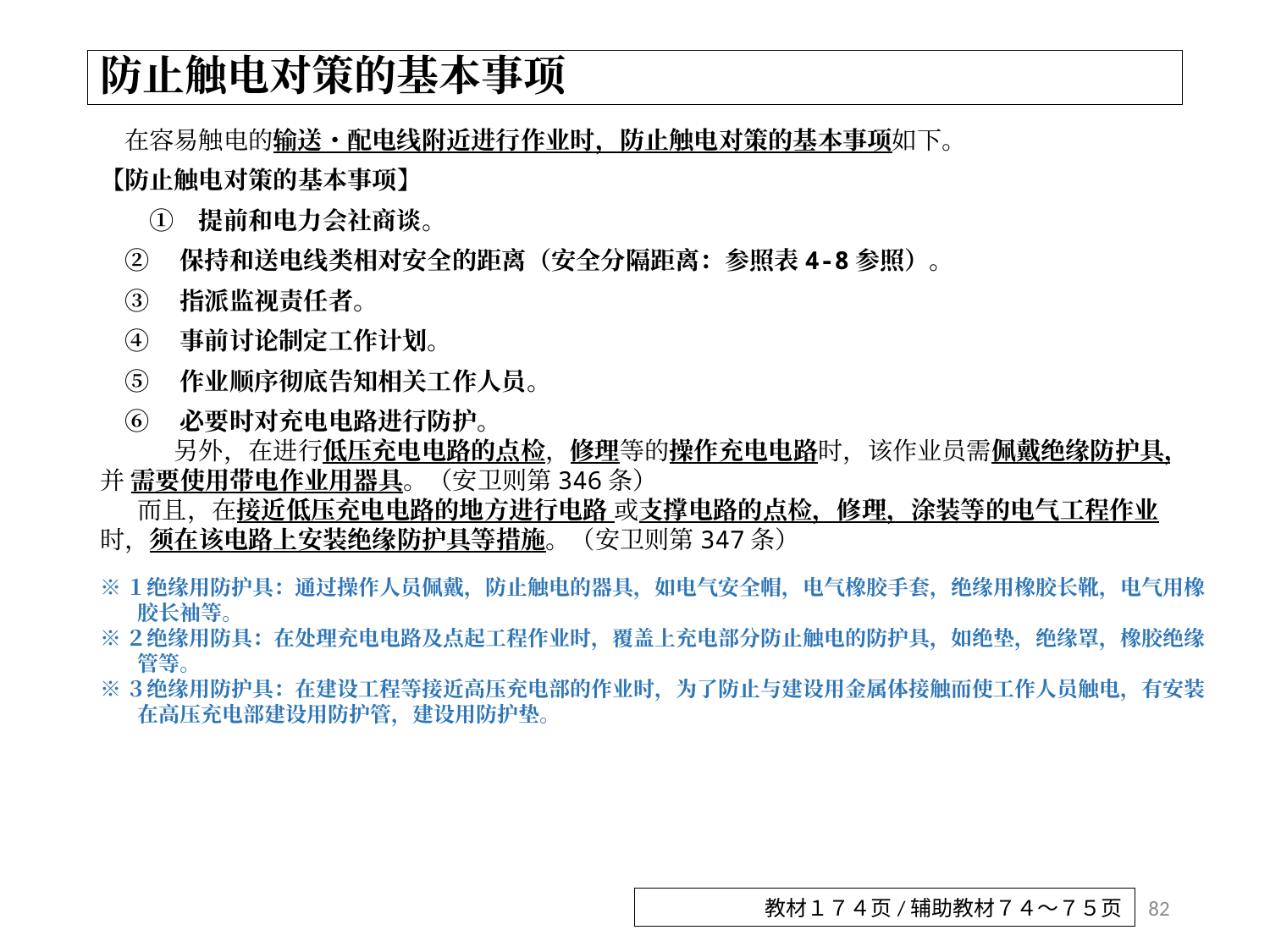

# 防止触电对策的基本事项
　在容易触电的输送・配电线附近进行作业时，防止触电对策的基本事项如下。
【防止触电对策的基本事项】
　　①　提前和电力会社商谈。
    ②　保持和送电线类相对安全的距离（安全分隔距离：参照表4-8参照）。
    ③　指派监视责任者。
    ④　事前讨论制定工作计划。
    ⑤　作业顺序彻底告知相关工作人员。
    ⑥　必要时对充电电路进行防护。
　　　另外，在进行低压充电电路的点检，修理等的操作充电电路时，该作业员需佩戴绝缘防护具，并 需要使用带电作业用器具。（安卫则第346条）
     而且，在接近低压充电电路的地方进行电路 或支撑电路的点检，修理，涂装等的电气工程作业时，须在该电路上安装绝缘防护具等措施。（安卫则第347条）

※１绝缘用防护具：通过操作人员佩戴，防止触电的器具，如电气安全帽，电气橡胶手套，绝缘用橡胶长靴，电气用橡胶长袖等。
※２绝缘用防具：在处理充电电路及点起工程作业时，覆盖上充电部分防止触电的防护具，如绝垫，绝缘罩，橡胶绝缘管等。
※３绝缘用防护具：在建设工程等接近高压充电部的作业时，为了防止与建设用金属体接触而使工作人员触电，有安装在高压充电部建设用防护管，建设用防护垫。

82
教材１７４页/辅助教材７４～７５页